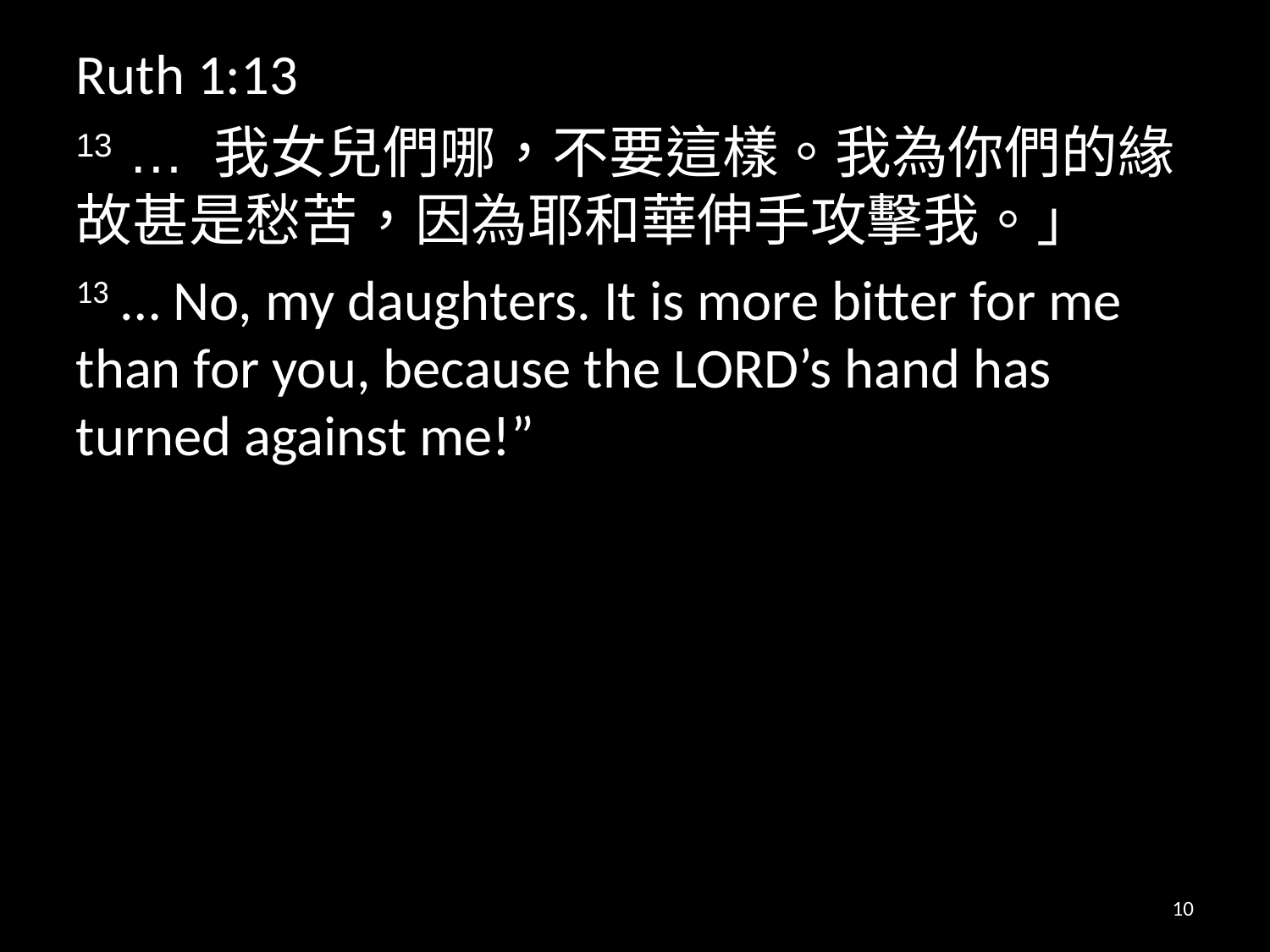

Ruth 1:13
13 … 我女兒們哪，不要這樣。我為你們的緣故甚是愁苦，因為耶和華伸手攻擊我。」
13 … No, my daughters. It is more bitter for me than for you, because the Lord’s hand has turned against me!”

10